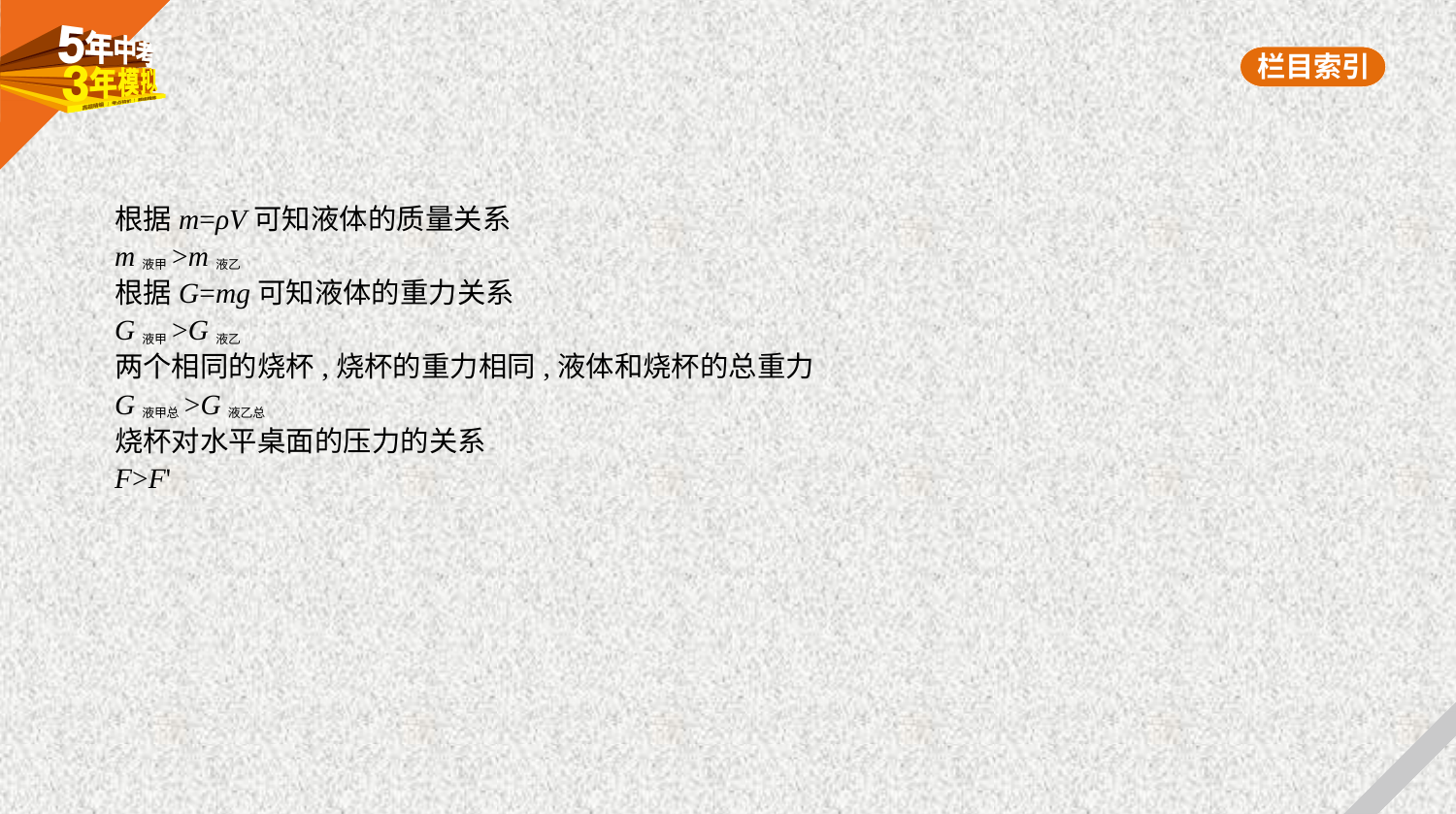

根据m=ρV可知液体的质量关系
m液甲>m液乙
根据G=mg可知液体的重力关系
G液甲>G液乙
两个相同的烧杯,烧杯的重力相同,液体和烧杯的总重力
G液甲总>G液乙总
烧杯对水平桌面的压力的关系
F>F'